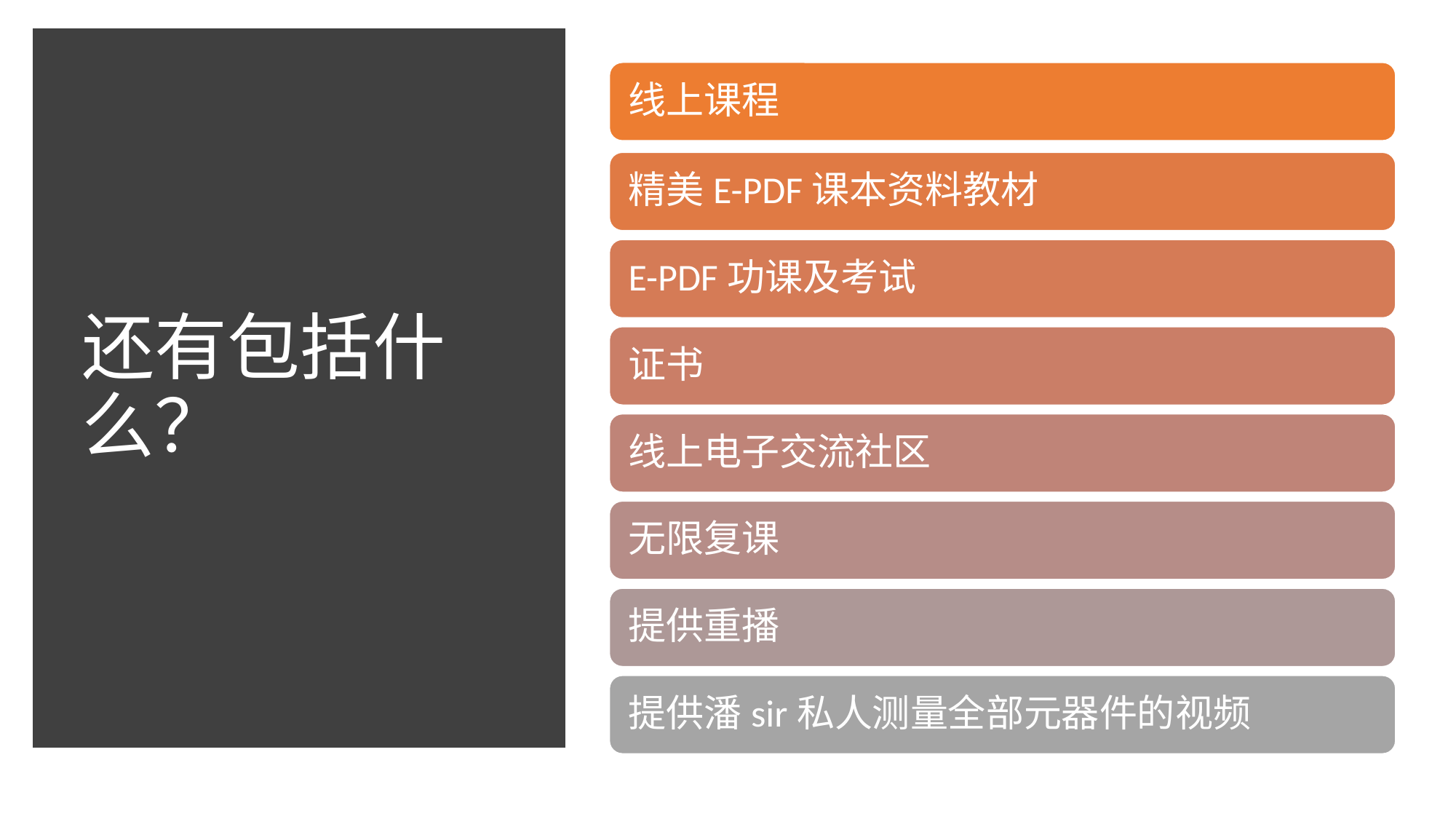

线上课程
精美E-PDF课本资料教材
E-PDF功课及考试
证书
线上电子交流社区
无限复课
提供重播
提供潘sir私人测量全部元器件的视频
# 还有包括什么？